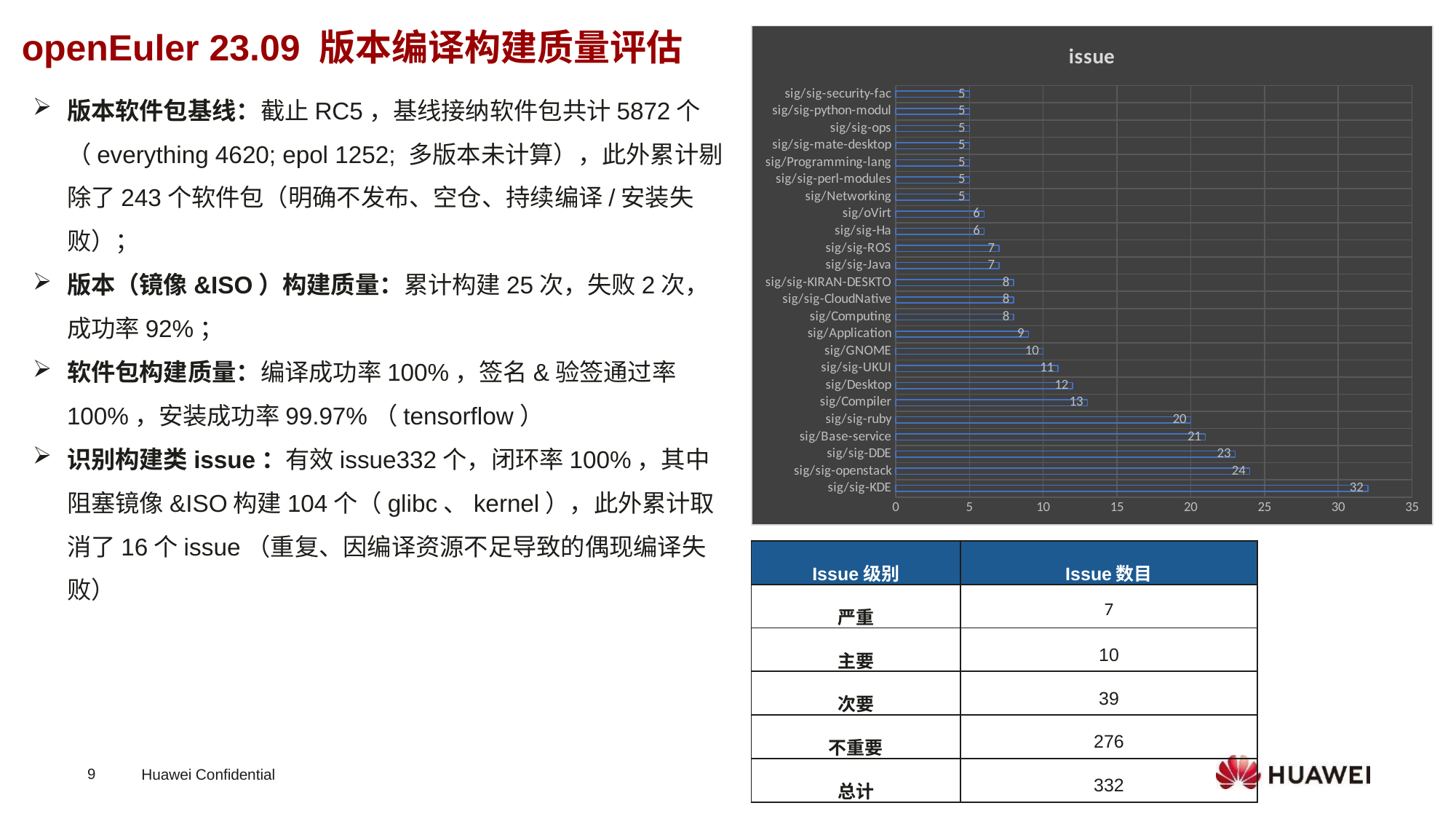

openEuler 23.09 版本编译构建质量评估

### Chart:

| Category | issue |
|---|---|
| sig/sig-KDE | 32.0 |
| sig/sig-openstack | 24.0 |
| sig/sig-DDE | 23.0 |
| sig/Base-service | 21.0 |
| sig/sig-ruby | 20.0 |
| sig/Compiler | 13.0 |
| sig/Desktop | 12.0 |
| sig/sig-UKUI | 11.0 |
| sig/GNOME | 10.0 |
| sig/Application | 9.0 |
| sig/Computing | 8.0 |
| sig/sig-CloudNative | 8.0 |
| sig/sig-KIRAN-DESKTO | 8.0 |
| sig/sig-Java | 7.0 |
| sig/sig-ROS | 7.0 |
| sig/sig-Ha | 6.0 |
| sig/oVirt | 6.0 |
| sig/Networking | 5.0 |
| sig/sig-perl-modules | 5.0 |
| sig/Programming-lang | 5.0 |
| sig/sig-mate-desktop | 5.0 |
| sig/sig-ops | 5.0 |
| sig/sig-python-modul | 5.0 |
| sig/sig-security-fac | 5.0 |
版本软件包基线：截止RC5，基线接纳软件包共计5872个（everything 4620; epol 1252; 多版本未计算），此外累计剔除了243个软件包（明确不发布、空仓、持续编译/安装失败）；
版本（镜像&ISO）构建质量：累计构建25次，失败2次，成功率92%；
软件包构建质量：编译成功率100%，签名&验签通过率100%，安装成功率99.97%（tensorflow）
识别构建类issue：有效issue332个，闭环率100%，其中阻塞镜像&ISO构建104个（glibc、kernel），此外累计取消了16个issue（重复、因编译资源不足导致的偶现编译失败）
| Issue级别 | Issue数目 |
| --- | --- |
| 严重 | 7 |
| 主要 | 10 |
| 次要 | 39 |
| 不重要 | 276 |
| 总计 | 332 |